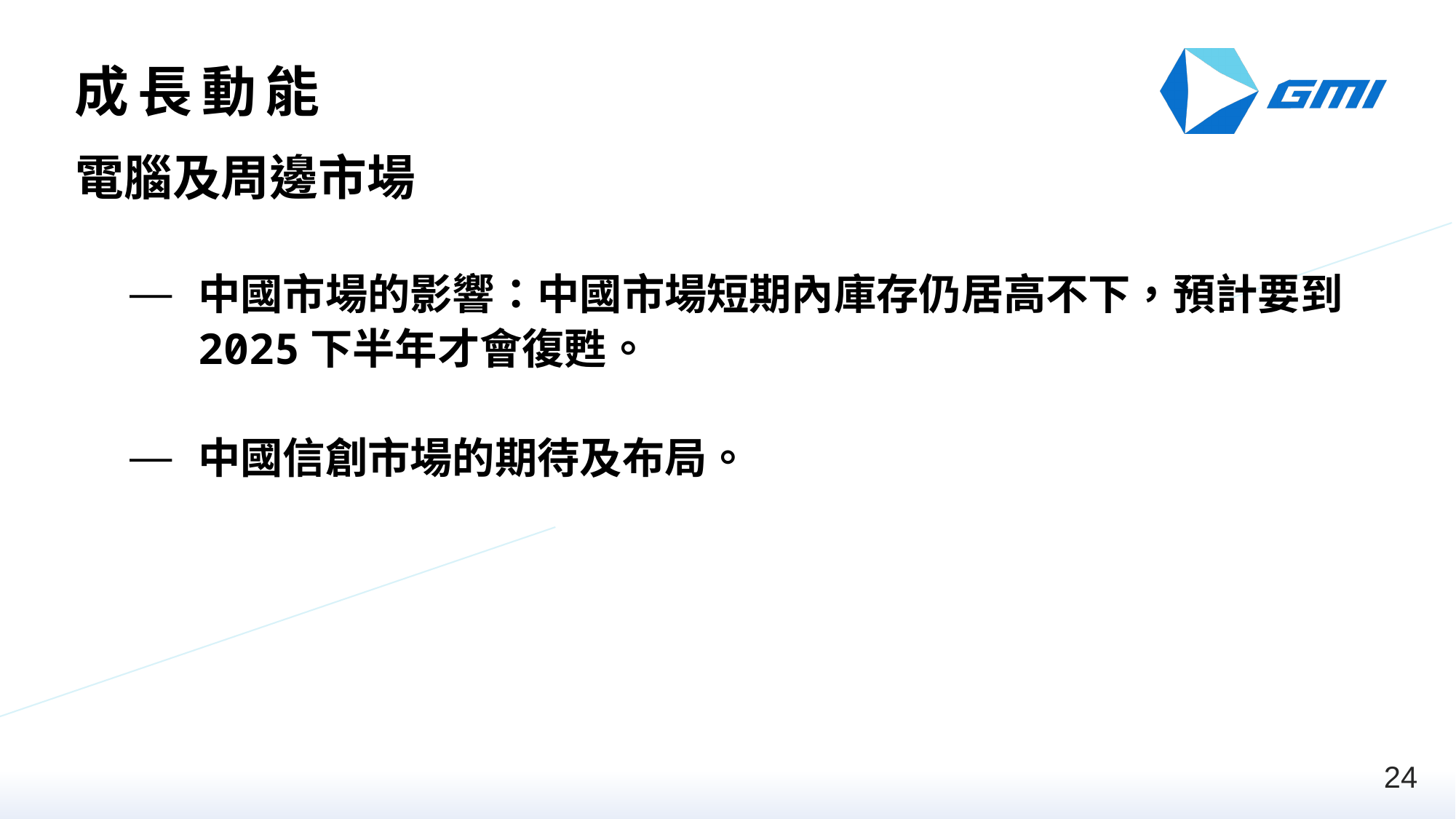

成長動能
電腦及周邊市場

中國市場的影響：中國市場短期內庫存仍居高不下，預計要到2025下半年才會復甦。

中國信創市場的期待及布局。
24